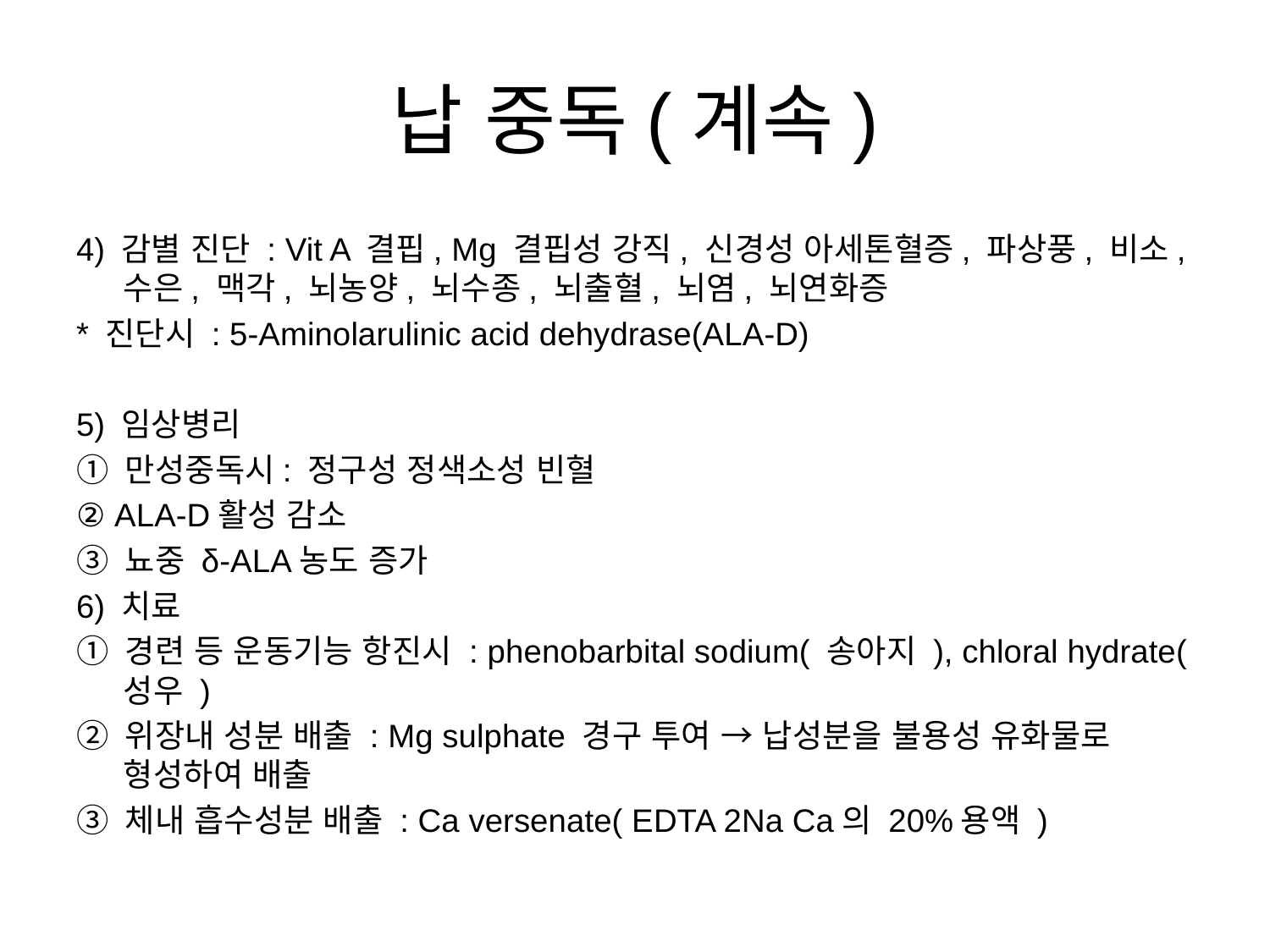

# 납 중독(계속)
4) 감별 진단 : Vit A 결핍, Mg 결핍성 강직, 신경성 아세톤혈증, 파상풍, 비소, 수은, 맥각, 뇌농양, 뇌수종, 뇌출혈, 뇌염, 뇌연화증
* 진단시 : 5-Aminolarulinic acid dehydrase(ALA-D)

5) 임상병리
① 만성중독시: 정구성 정색소성 빈혈
② ALA-D활성 감소
③ 뇨중 δ-ALA농도 증가
6) 치료
① 경련 등 운동기능 항진시 : phenobarbital sodium( 송아지 ), chloral hydrate( 성우 )
② 위장내 성분 배출 : Mg sulphate 경구 투여 → 납성분을 불용성 유화물로 형성하여 배출
③ 체내 흡수성분 배출 : Ca versenate( EDTA 2Na Ca의 20%용액 )